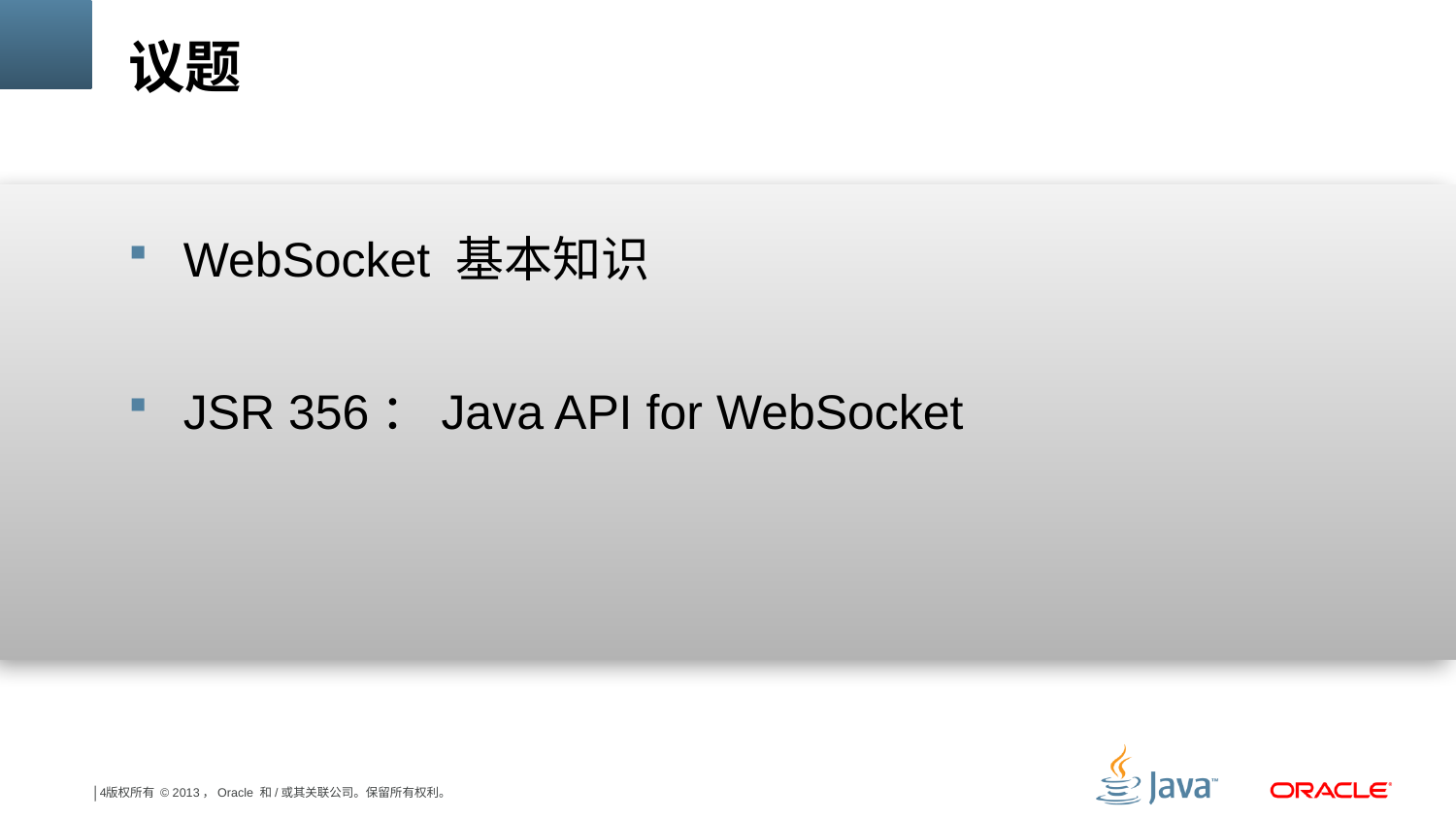

# 议题
WebSocket 基本知识
JSR 356：Java API for WebSocket